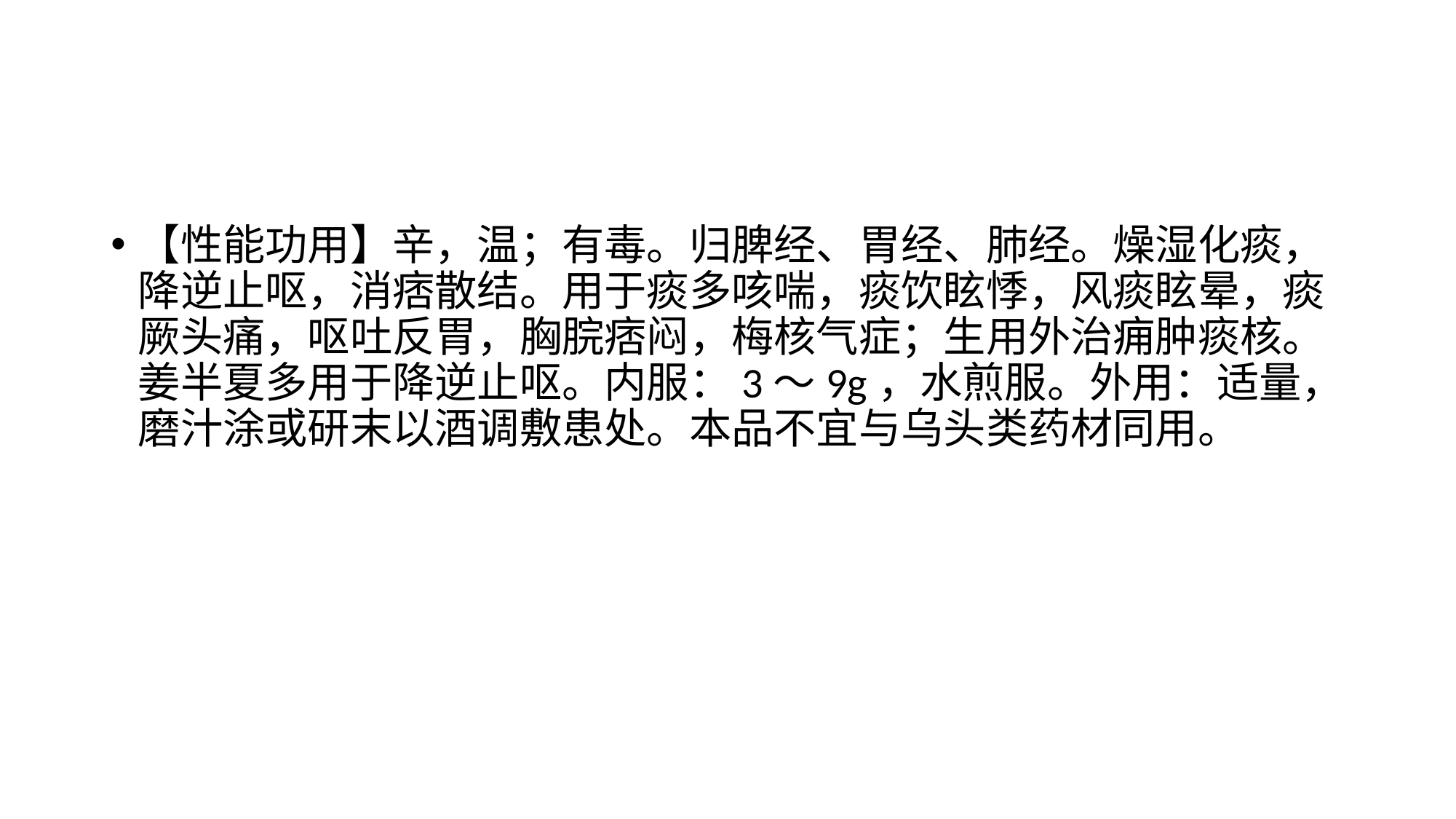

#
【性能功用】辛，温；有毒。归脾经、胃经、肺经。燥湿化痰，降逆止呕，消痞散结。用于痰多咳喘，痰饮眩悸，风痰眩晕，痰厥头痛，呕吐反胃，胸脘痞闷，梅核气症；生用外治痈肿痰核。姜半夏多用于降逆止呕。内服：3～9g，水煎服。外用：适量，磨汁涂或研末以酒调敷患处。本品不宜与乌头类药材同用。